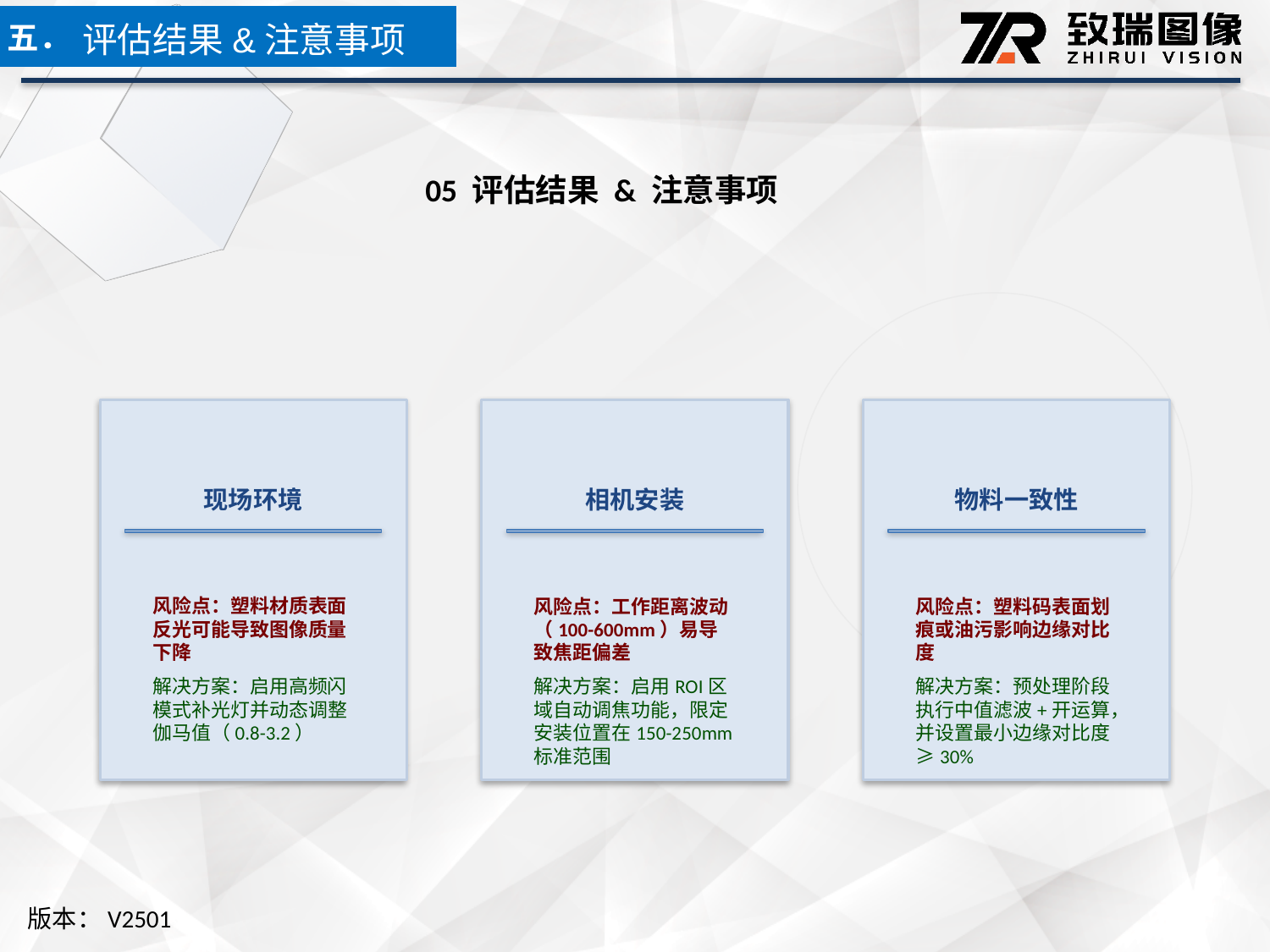

五．
评估结果&注意事项

05 评估结果 & 注意事项

现场环境

相机安装

物料一致性

风险点：塑料材质表面反光可能导致图像质量下降
解决方案：启用高频闪模式补光灯并动态调整伽马值（0.8-3.2）

风险点：工作距离波动（100-600mm）易导致焦距偏差
解决方案：启用ROI区域自动调焦功能，限定安装位置在150-250mm标准范围

风险点：塑料码表面划痕或油污影响边缘对比度
解决方案：预处理阶段执行中值滤波+开运算，并设置最小边缘对比度≥30%